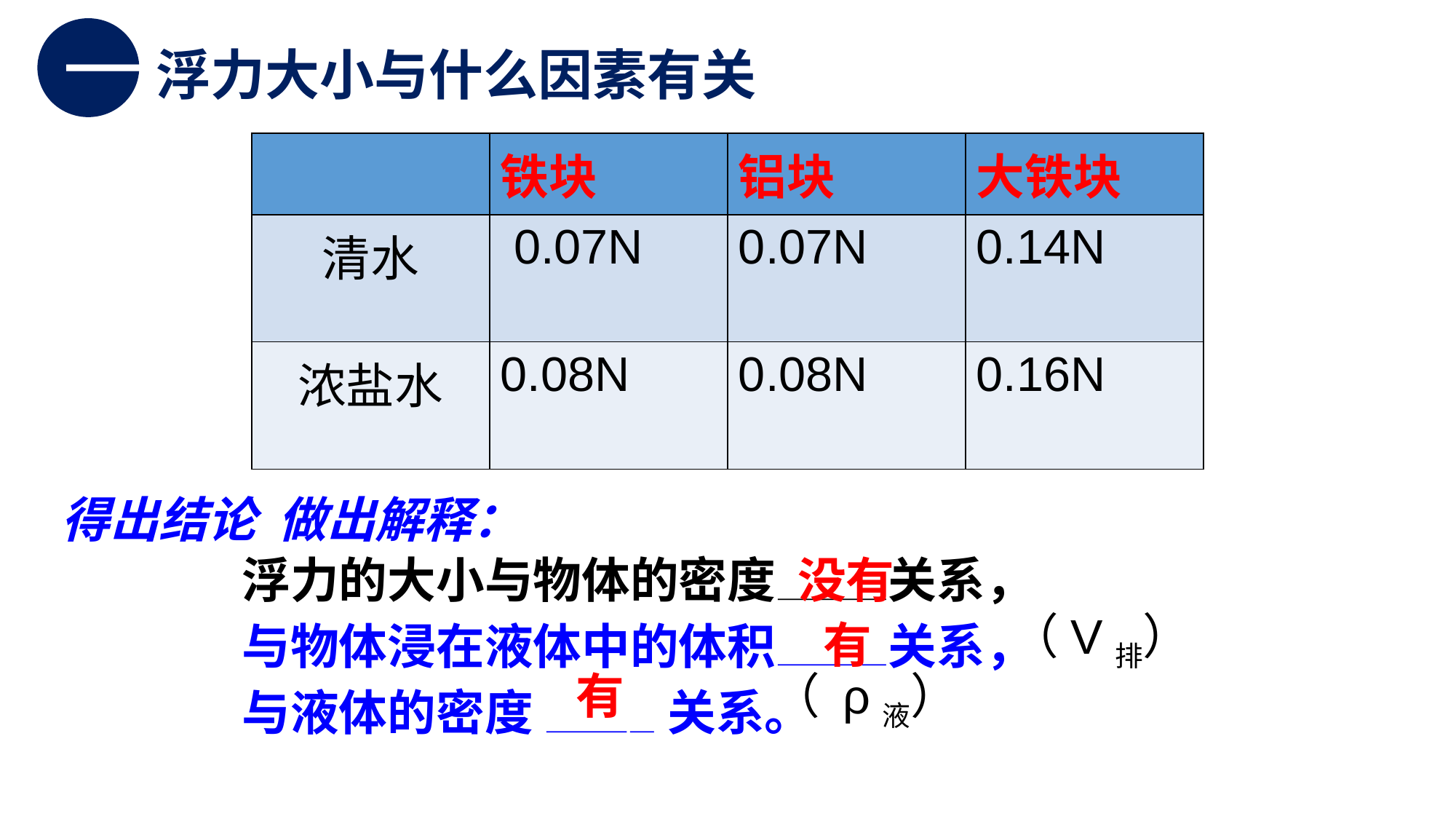

一
浮力大小与什么因素有关
|  | 铁块 | 铝块 | 大铁块 |
| --- | --- | --- | --- |
| 清水 | 0.07N | 0.07N | 0.14N |
| 浓盐水 | 0.08N | 0.08N | 0.16N |
得出结论  做出解释：
浮力的大小与物体的密度————关系，
与物体浸在液体中的体积————关系，
与液体的密度 ———— 关系。

没有
（V排）
有
有
（ ρ液）